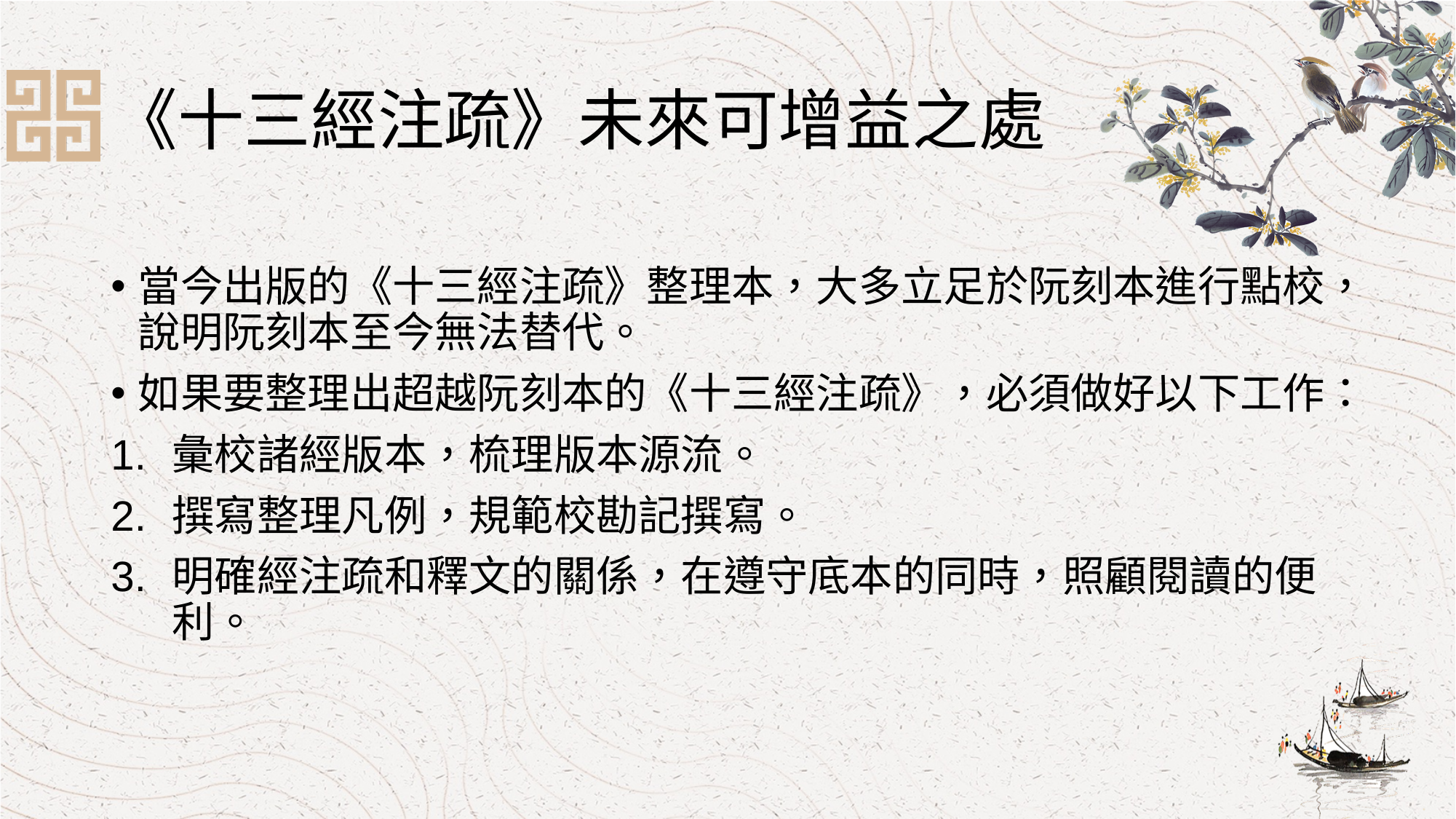

# 《十三經注疏》未來可增益之處
當今出版的《十三經注疏》整理本，大多立足於阮刻本進行點校，說明阮刻本至今無法替代。
如果要整理出超越阮刻本的《十三經注疏》，必須做好以下工作：
彙校諸經版本，梳理版本源流。
撰寫整理凡例，規範校勘記撰寫。
明確經注疏和釋文的關係，在遵守底本的同時，照顧閱讀的便利。